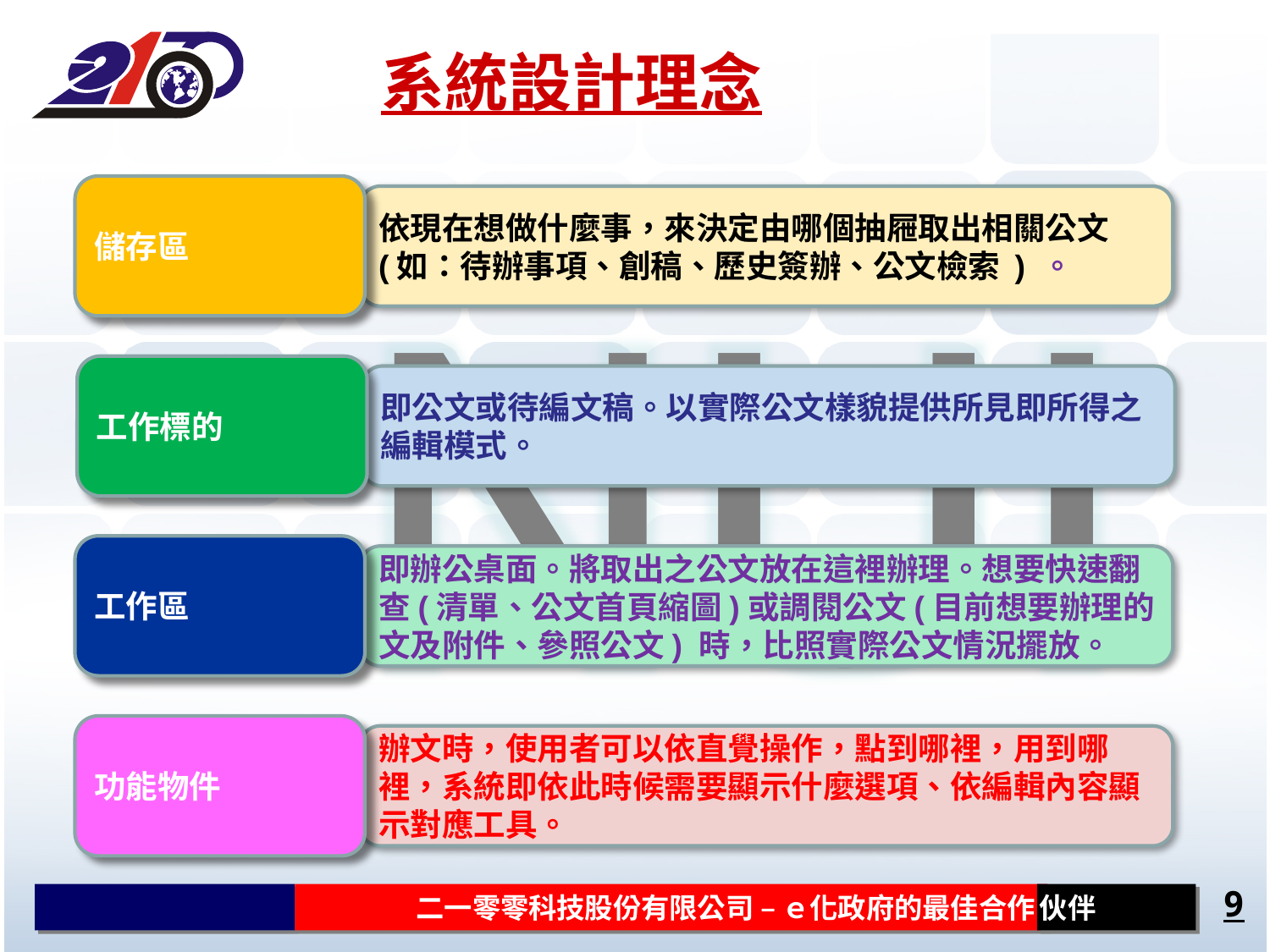

系統設計理念
儲存區
依現在想做什麼事，來決定由哪個抽屜取出相關公文(如：待辦事項、創稿、歷史簽辦、公文檢索 ) 。
NUI
工作標的
即公文或待編文稿。以實際公文樣貌提供所見即所得之編輯模式。
工作區
即辦公桌面。將取出之公文放在這裡辦理。想要快速翻查(清單、公文首頁縮圖)或調閱公文(目前想要辦理的文及附件、參照公文) 時，比照實際公文情況擺放。
功能物件
辦文時，使用者可以依直覺操作，點到哪裡，用到哪裡，系統即依此時候需要顯示什麼選項、依編輯內容顯示對應工具。